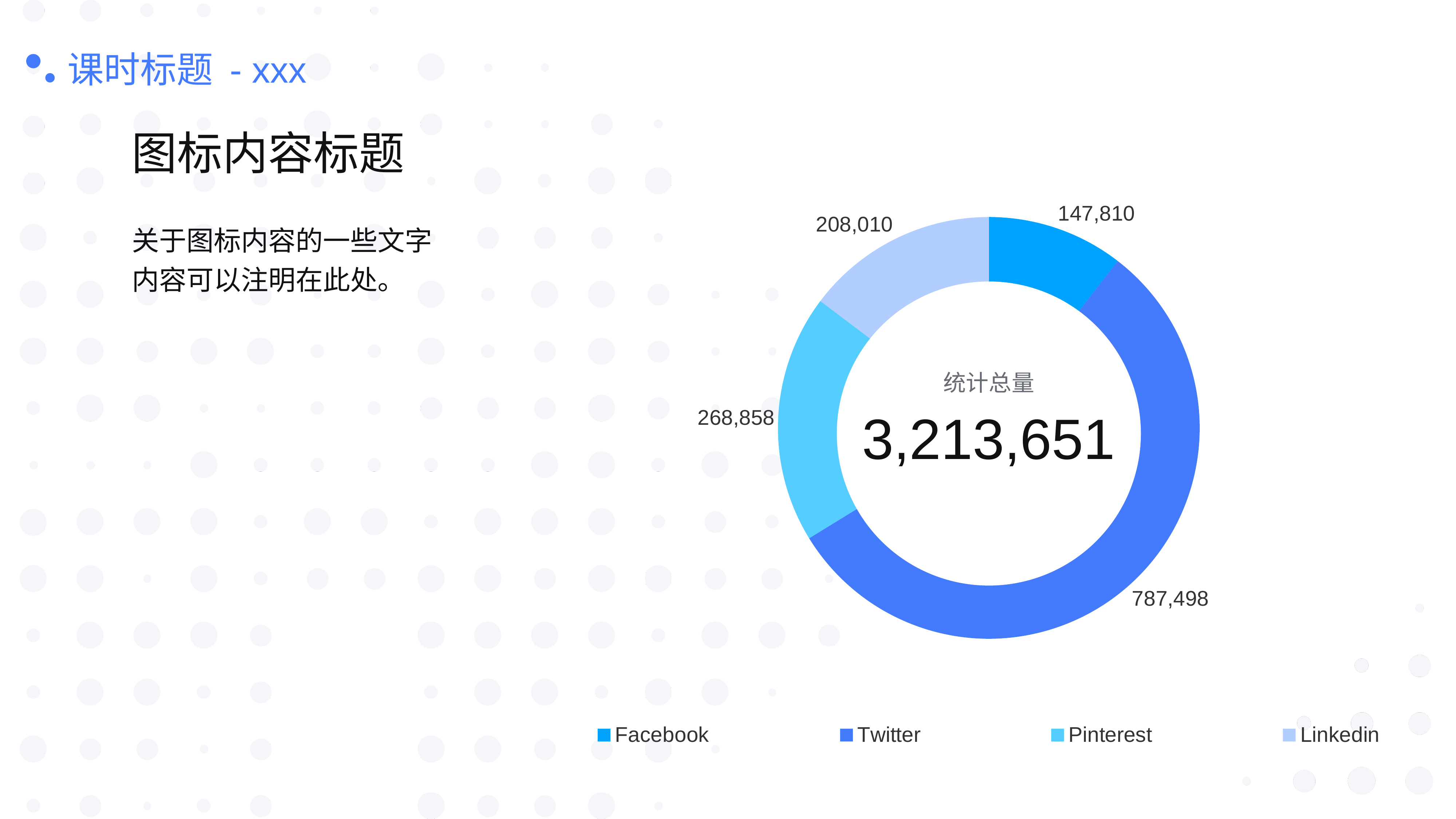

### Chart

| Category |  |
|---|---|
| Facebook | 147810.0 |
| Twitter | 787498.0 |
| Pinterest | 268858.0 |
| Linkedin | 208010.0 |
课时标题 - xxx
图标内容标题
关于图标内容的一些文字内容可以注明在此处。

统计总量
3,213,651